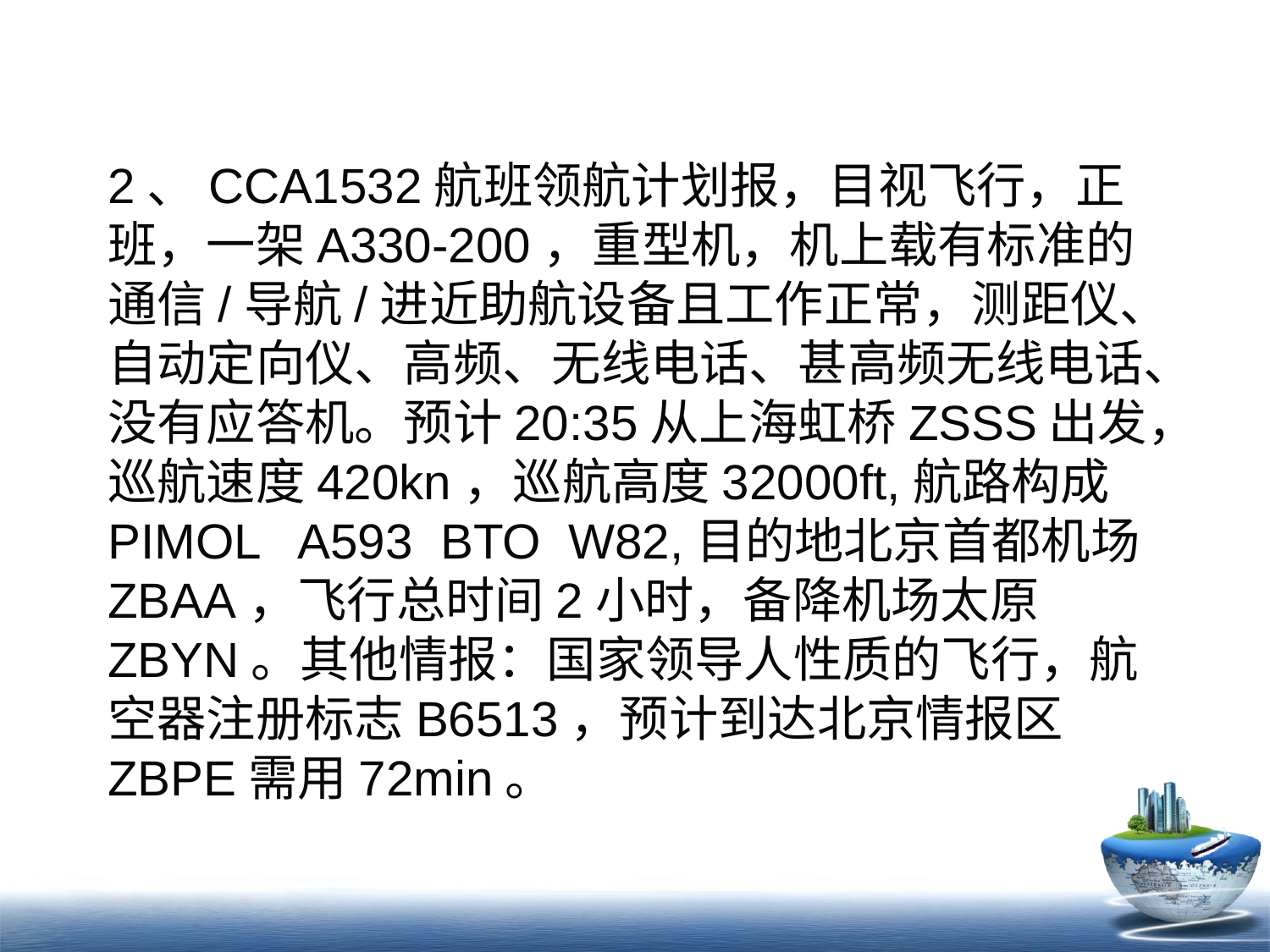

2、CCA1532航班领航计划报，目视飞行，正班，一架A330-200，重型机，机上载有标准的通信/导航/进近助航设备且工作正常，测距仪、自动定向仪、高频、无线电话、甚高频无线电话、没有应答机。预计20:35从上海虹桥ZSSS出发，巡航速度420kn，巡航高度32000ft,航路构成PIMOL   A593  BTO  W82,目的地北京首都机场ZBAA，飞行总时间2小时，备降机场太原ZBYN。其他情报：国家领导人性质的飞行，航空器注册标志B6513，预计到达北京情报区ZBPE需用72min。